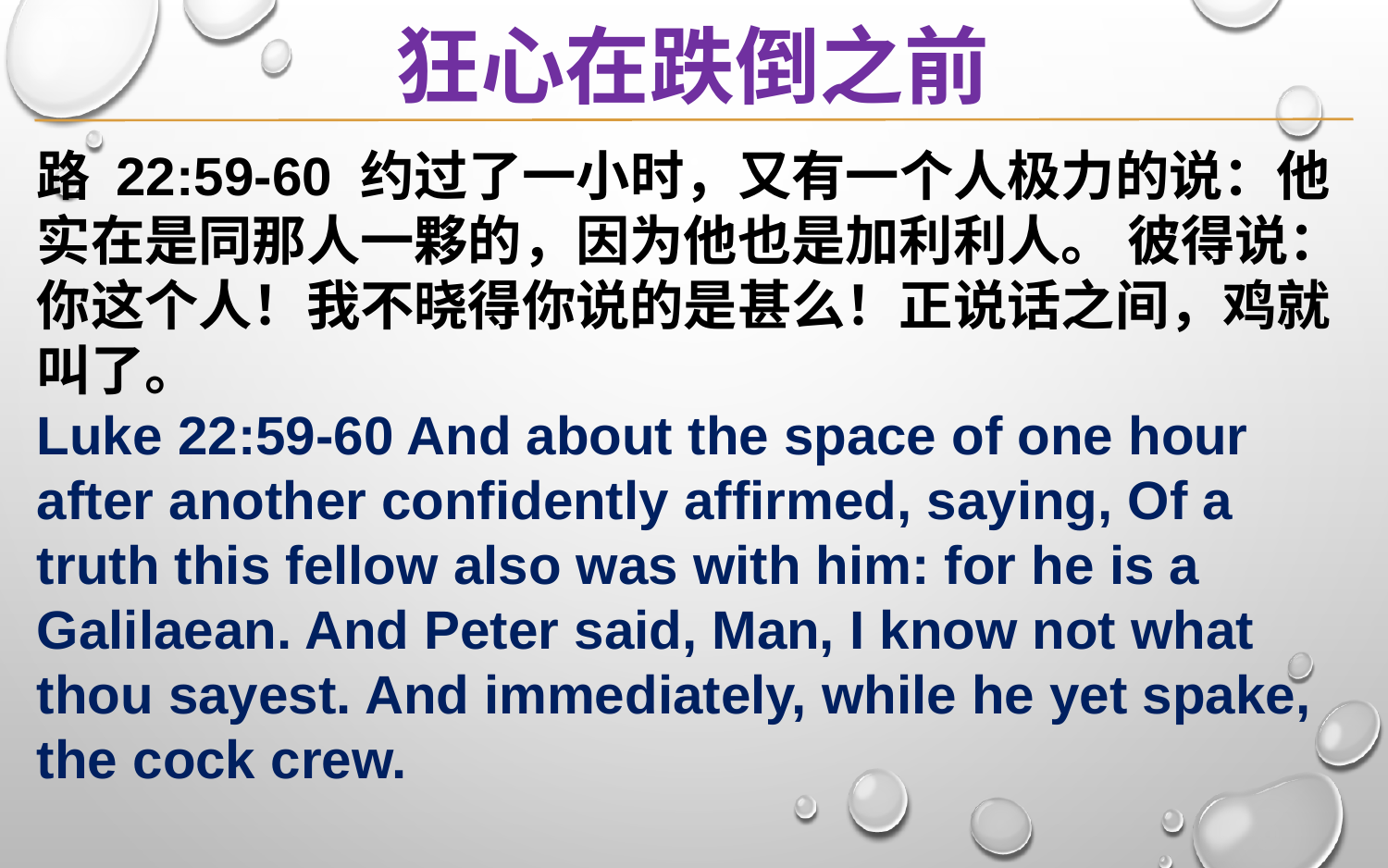

狂心在跌倒之前
路 22:59-60 约过了一小时，又有一个人极力的说：他实在是同那人一夥的，因为他也是加利利人。 彼得说：你这个人！我不晓得你说的是甚么！正说话之间，鸡就叫了。
Luke 22:59-60 And about the space of one hour after another confidently affirmed, saying, Of a truth this fellow also was with him: for he is a Galilaean. And Peter said, Man, I know not what thou sayest. And immediately, while he yet spake, the cock crew.